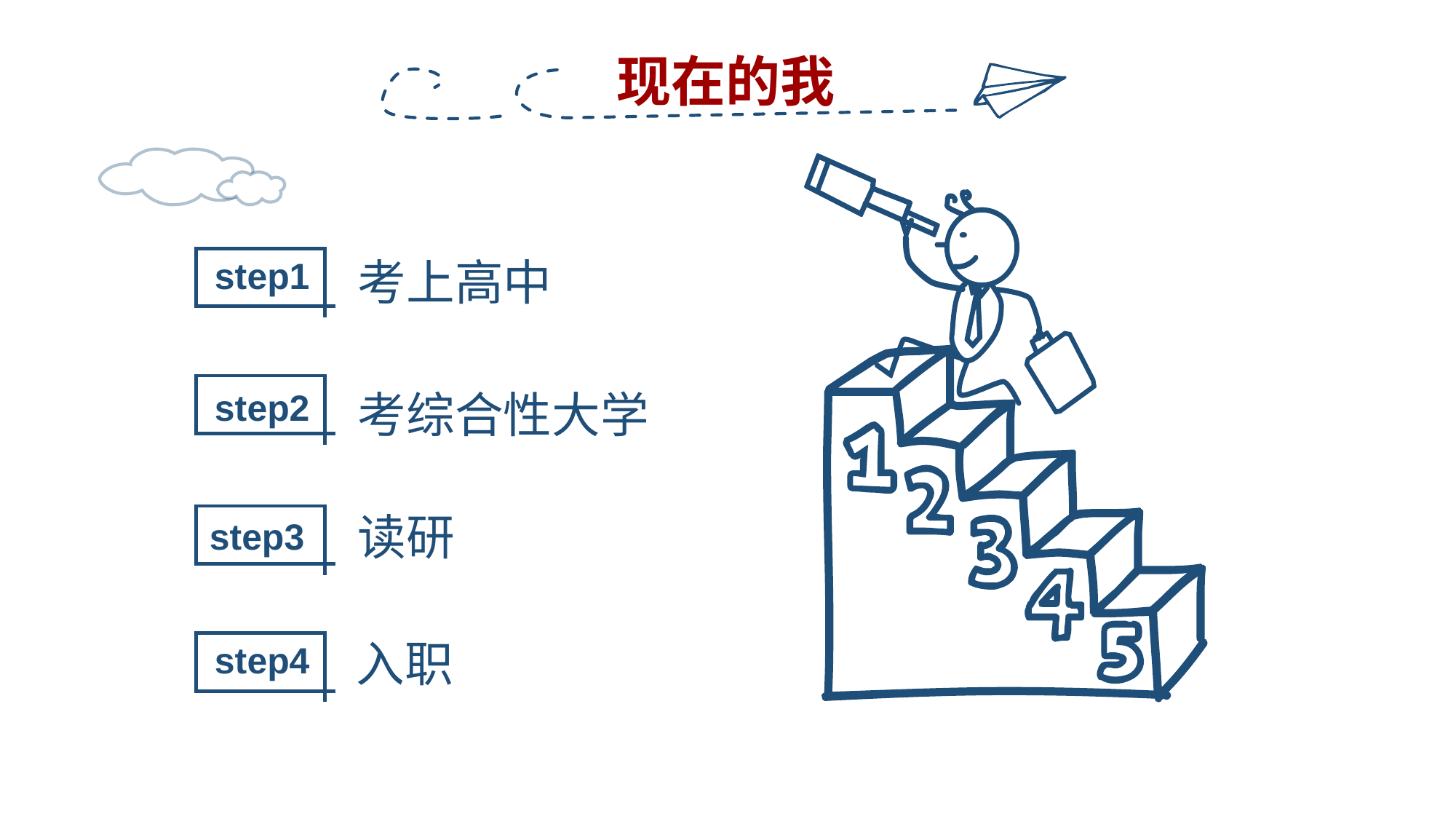

现在的我

考上高中
step1

考综合性大学
step2
读研

step3
入职
step4